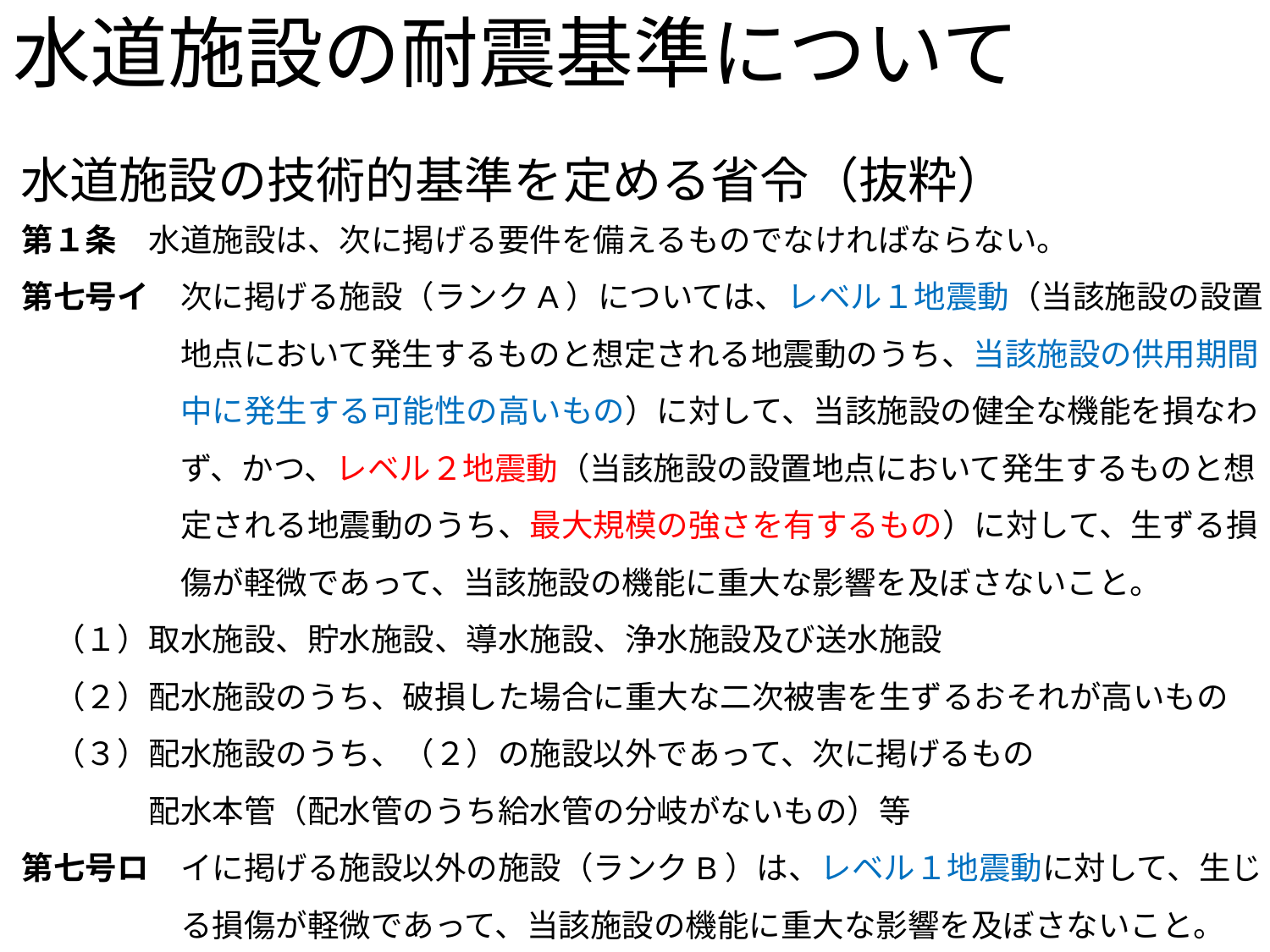

# 水道施設の耐震基準について
水道施設の技術的基準を定める省令（抜粋）
第１条　水道施設は、次に掲げる要件を備えるものでなければならない。
第七号イ　次に掲げる施設（ランクA）については、レベル１地震動（当該施設の設置
　　　　　地点において発生するものと想定される地震動のうち、当該施設の供用期間
　　　　　中に発生する可能性の高いもの）に対して、当該施設の健全な機能を損なわ
　　　　　ず、かつ、レベル２地震動（当該施設の設置地点において発生するものと想
　　　　　定される地震動のうち、最大規模の強さを有するもの）に対して、生ずる損
　　　　　傷が軽微であって、当該施設の機能に重大な影響を及ぼさないこと。
　（１）取水施設、貯水施設、導水施設、浄水施設及び送水施設
　（２）配水施設のうち、破損した場合に重大な二次被害を生ずるおそれが高いもの
　（３）配水施設のうち、（２）の施設以外であって、次に掲げるもの
　　　　配水本管（配水管のうち給水管の分岐がないもの）等
第七号ロ　イに掲げる施設以外の施設（ランクB）は、レベル１地震動に対して、生じ
　　　　　る損傷が軽微であって、当該施設の機能に重大な影響を及ぼさないこと。